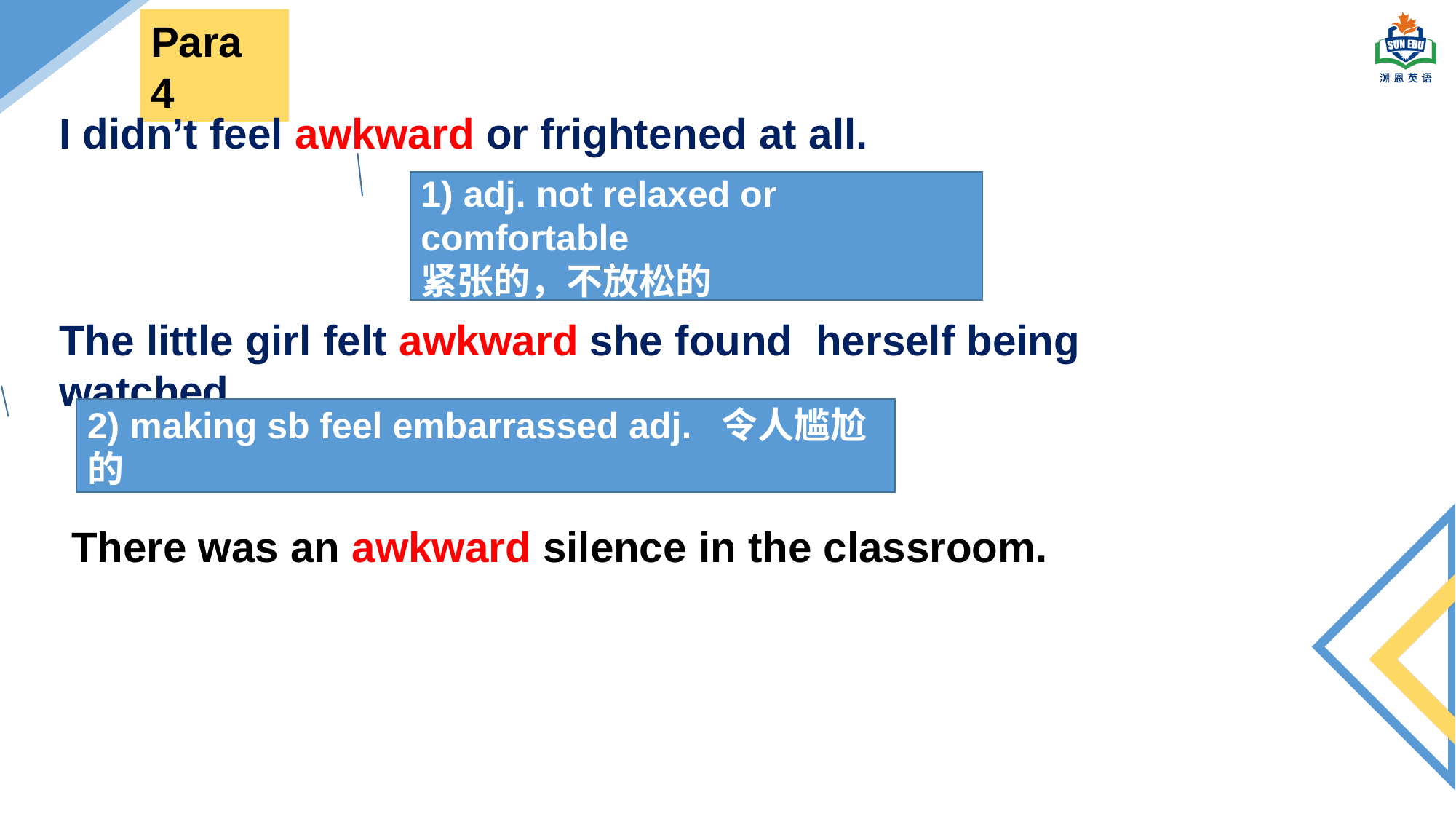

Para 4
I didn’t feel awkward or frightened at all.
1) adj. not relaxed or comfortable
紧张的，不放松的
The little girl felt awkward she found  herself being watched.
2) making sb feel embarrassed adj.  令人尴尬的
There was an awkward silence in the classroom.